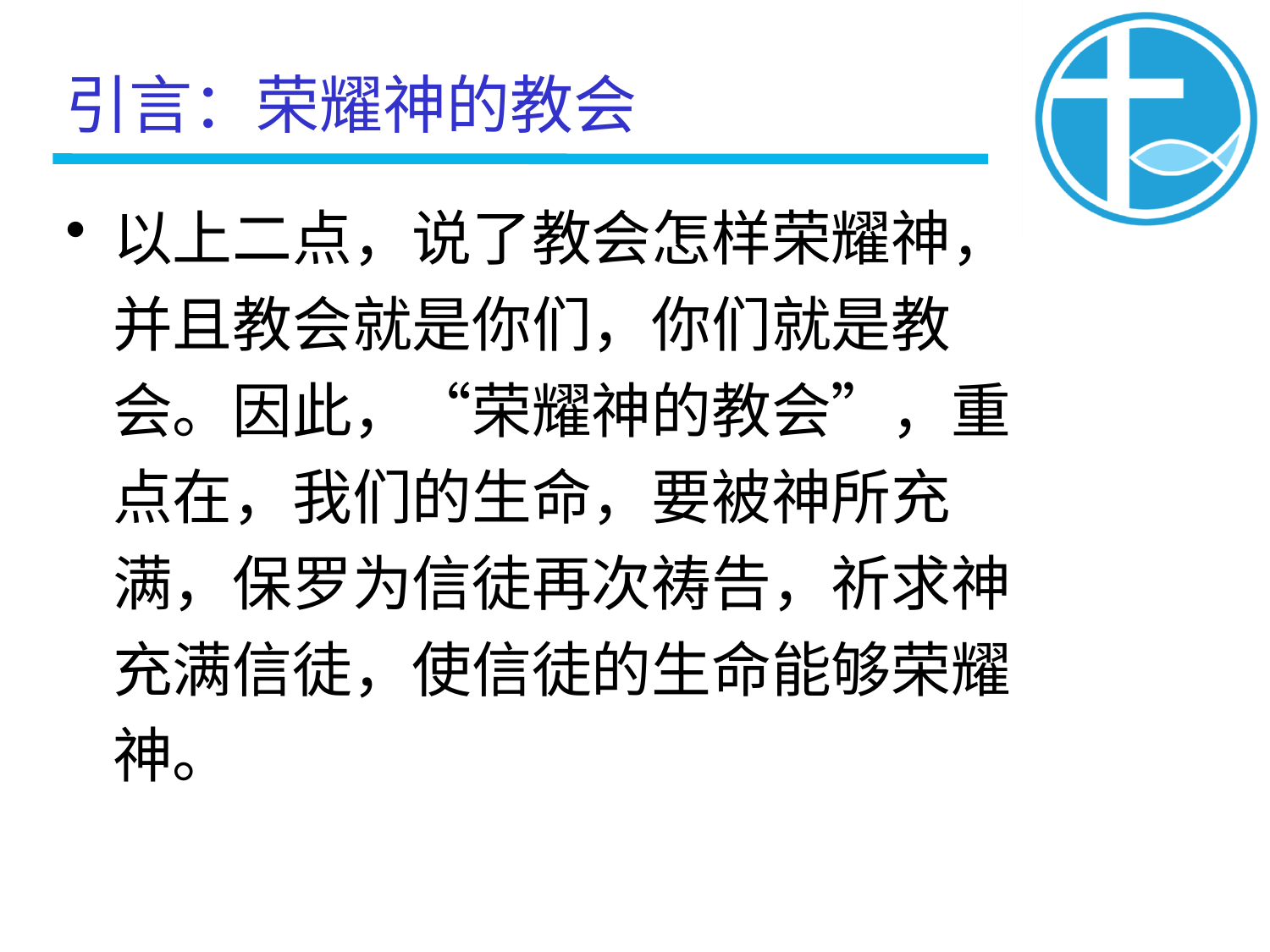

引言：荣耀神的教会
以上二点，说了教会怎样荣耀神，并且教会就是你们，你们就是教会。因此，“荣耀神的教会”，重点在，我们的生命，要被神所充满，保罗为信徒再次祷告，祈求神充满信徒，使信徒的生命能够荣耀神。